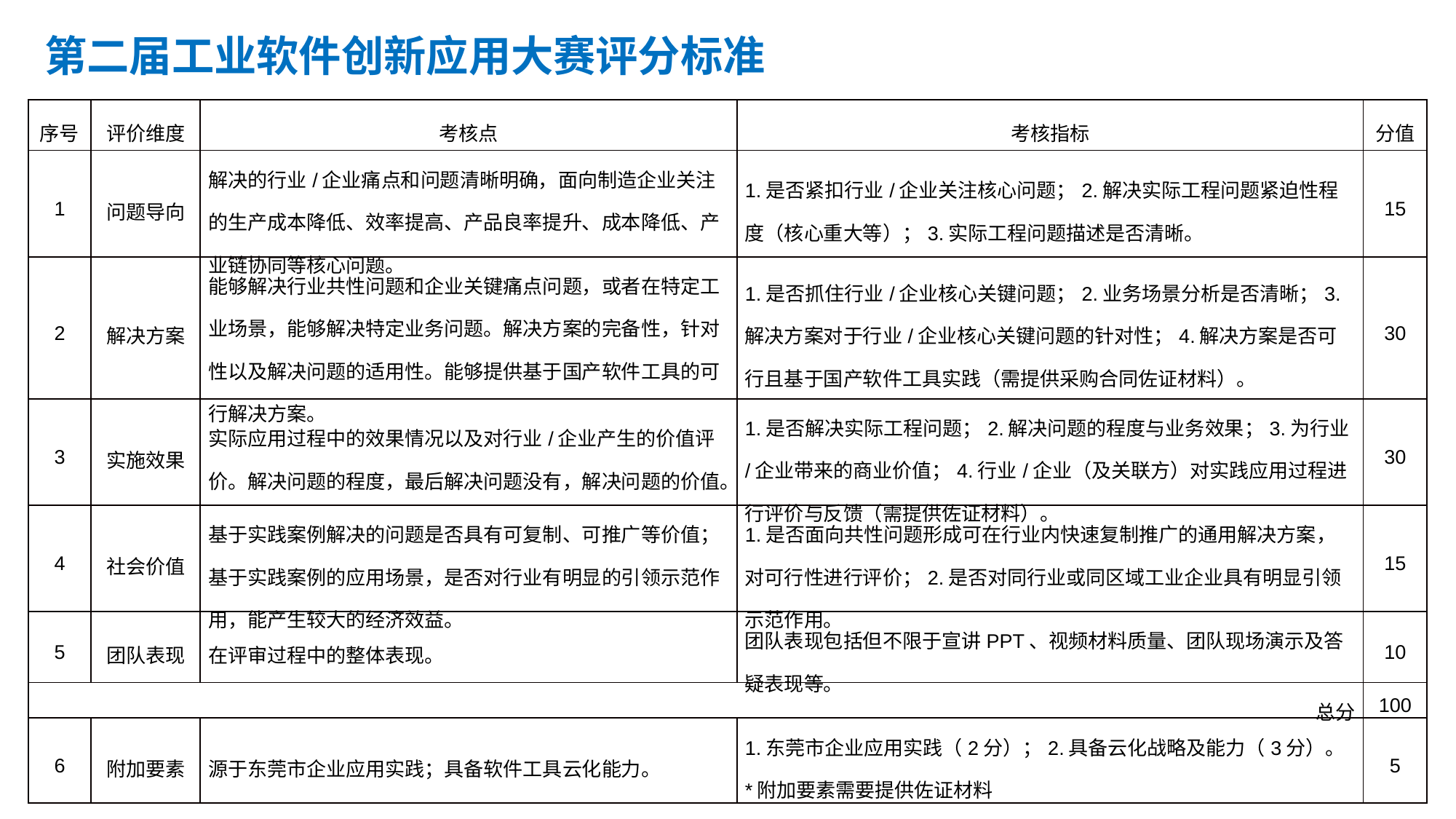

第二届工业软件创新应用大赛评分标准
| 序号 | 评价维度 | 考核点 | 考核指标 | 分值 |
| --- | --- | --- | --- | --- |
| 1 | 问题导向 | 解决的行业/企业痛点和问题清晰明确，面向制造企业关注的生产成本降低、效率提高、产品良率提升、成本降低、产业链协同等核心问题。 | 1.是否紧扣行业/企业关注核心问题；2.解决实际工程问题紧迫性程度（核心重大等）；3.实际工程问题描述是否清晰。 | 15 |
| 2 | 解决方案 | 能够解决行业共性问题和企业关键痛点问题，或者在特定工业场景，能够解决特定业务问题。解决方案的完备性，针对性以及解决问题的适用性。能够提供基于国产软件工具的可行解决方案。 | 1.是否抓住行业/企业核心关键问题；2.业务场景分析是否清晰；3.解决方案对于行业/企业核心关键问题的针对性；4.解决方案是否可行且基于国产软件工具实践（需提供采购合同佐证材料）。 | 30 |
| 3 | 实施效果 | 实际应用过程中的效果情况以及对行业/企业产生的价值评价。解决问题的程度，最后解决问题没有，解决问题的价值。 | 1.是否解决实际工程问题；2.解决问题的程度与业务效果；3.为行业/企业带来的商业价值；4.行业/企业（及关联方）对实践应用过程进行评价与反馈（需提供佐证材料）。 | 30 |
| 4 | 社会价值 | 基于实践案例解决的问题是否具有可复制、可推广等价值；基于实践案例的应用场景，是否对行业有明显的引领示范作用，能产生较大的经济效益。 | 1.是否面向共性问题形成可在行业内快速复制推广的通用解决方案，对可行性进行评价；2.是否对同行业或同区域工业企业具有明显引领示范作用。 | 15 |
| 5 | 团队表现 | 在评审过程中的整体表现。 | 团队表现包括但不限于宣讲PPT、视频材料质量、团队现场演示及答疑表现等。 | 10 |
| 总分 |  |  |  | 100 |
| 6 | 附加要素 | 源于东莞市企业应用实践；具备软件工具云化能力。 | 1.东莞市企业应用实践（2分）；2.具备云化战略及能力（3分）。 \*附加要素需要提供佐证材料 | 5 |